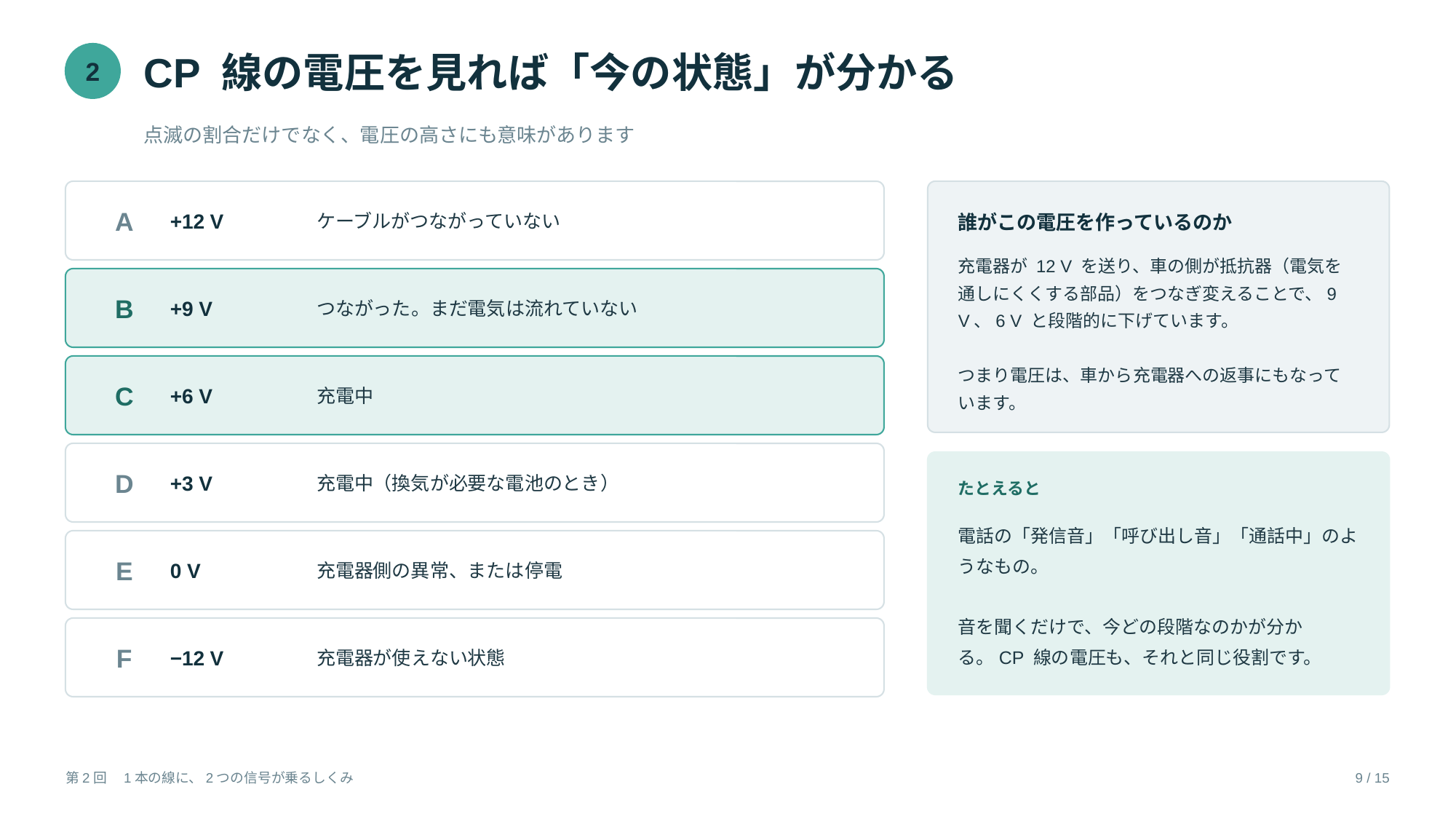

CP 線の電圧を見れば「今の状態」が分かる

2
点滅の割合だけでなく、電圧の高さにも意味があります

A
+12 V
ケーブルがつながっていない

誰がこの電圧を作っているのか
充電器が 12 V を送り、車の側が抵抗器（電気を通しにくくする部品）をつなぎ変えることで、9 V、6 V と段階的に下げています。

つまり電圧は、車から充電器への返事にもなっています。

B
+9 V
つながった。まだ電気は流れていない

C
+6 V
充電中

D
+3 V
充電中（換気が必要な電池のとき）

たとえると
電話の「発信音」「呼び出し音」「通話中」のようなもの。

音を聞くだけで、今どの段階なのかが分かる。CP 線の電圧も、それと同じ役割です。

E
0 V
充電器側の異常、または停電

F
−12 V
充電器が使えない状態
第2回　1本の線に、2つの信号が乗るしくみ
9 / 15